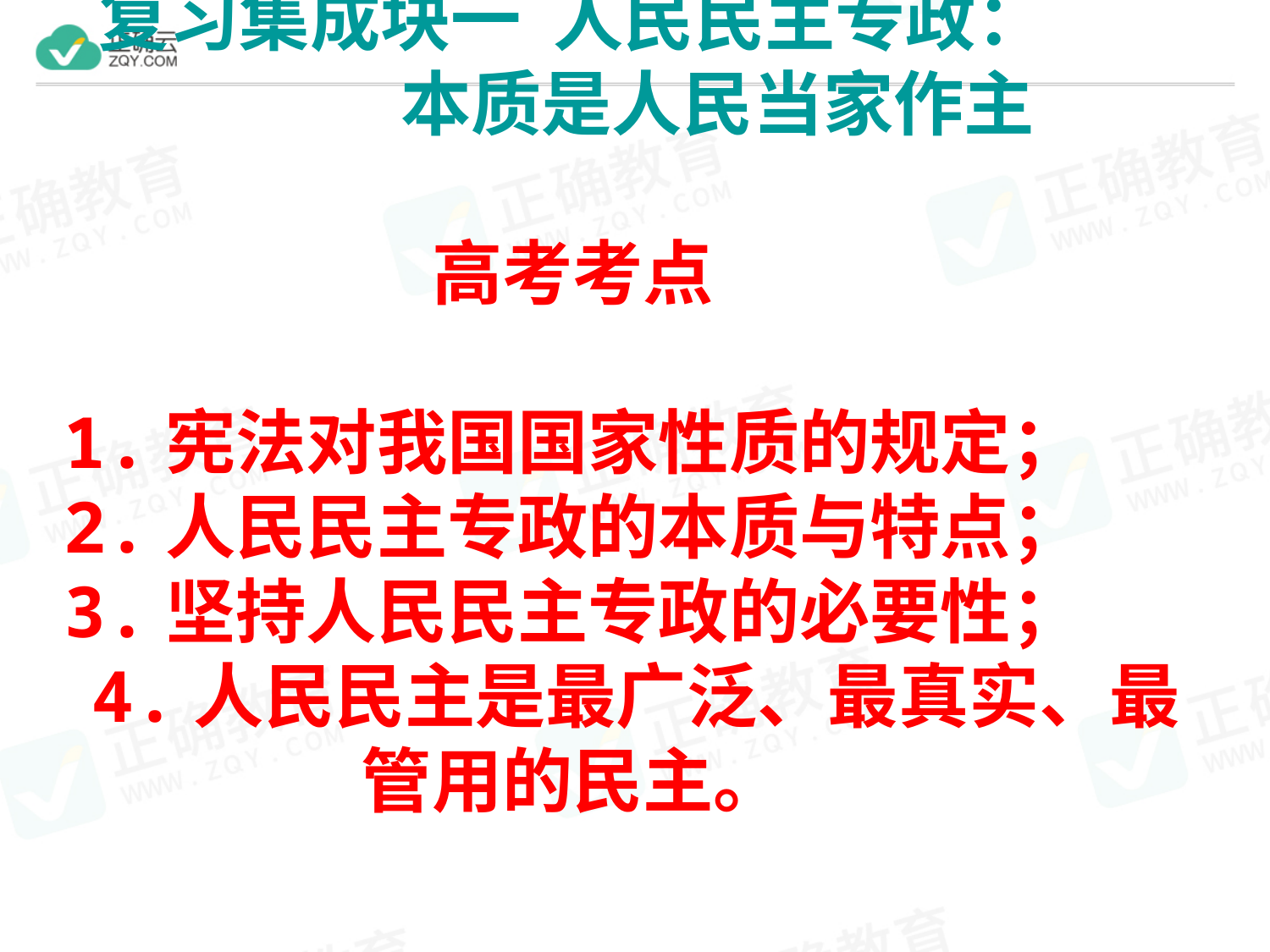

复习集成块一  人民民主专政：
                 本质是人民当家作主

高考考点

1.宪法对我国国家性质的规定；
2.人民民主专政的本质与特点；
3.坚持人民民主专政的必要性；
   4.人民民主是最广泛、最真实、最管用的民主。